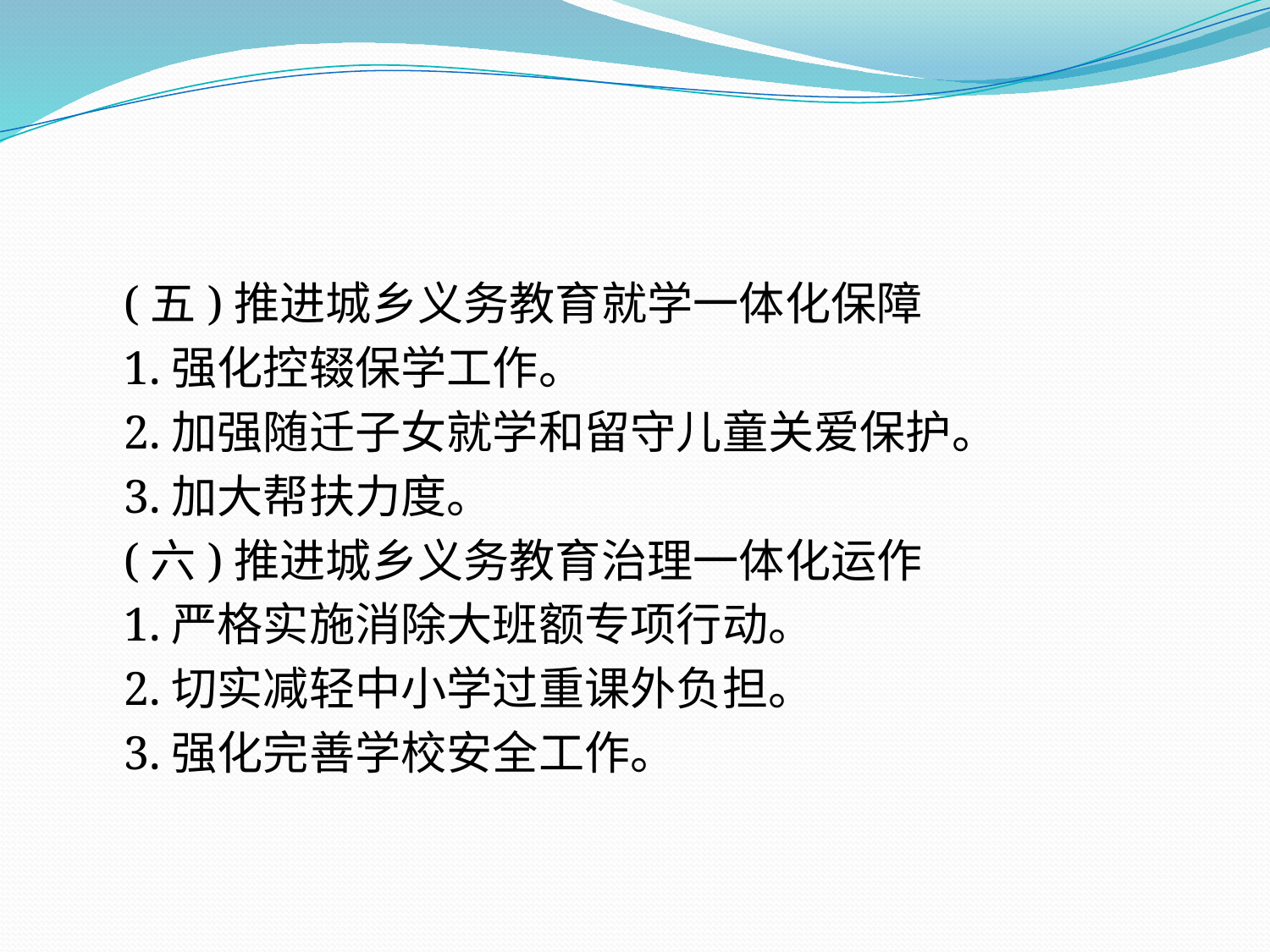

#
    (五)推进城乡义务教育就学一体化保障
    1.强化控辍保学工作。
    2.加强随迁子女就学和留守儿童关爱保护。
    3.加大帮扶力度。
    (六)推进城乡义务教育治理一体化运作
    1.严格实施消除大班额专项行动。
    2.切实减轻中小学过重课外负担。
    3.强化完善学校安全工作。